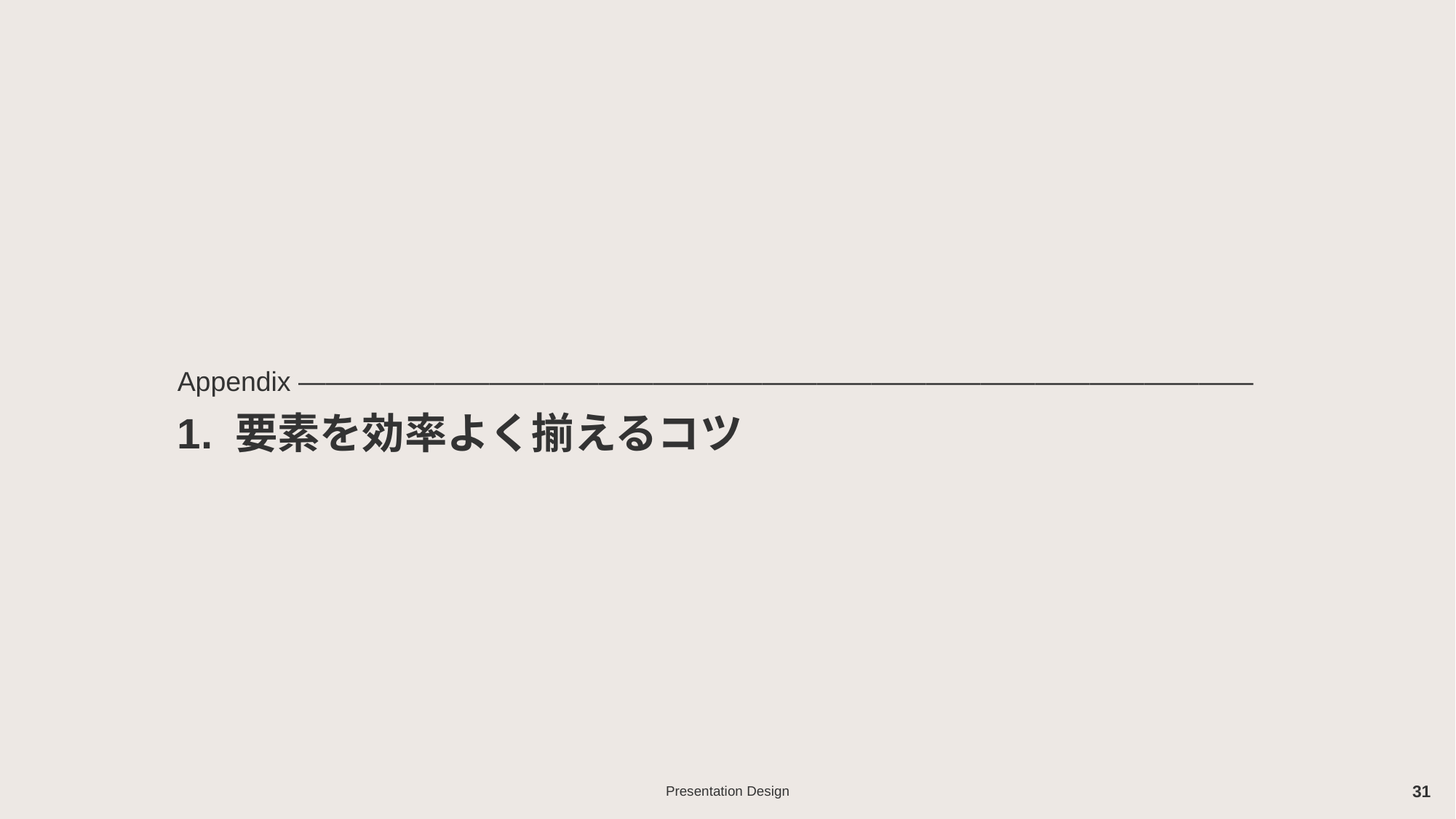

# Appendix ――――――――――――――――――――――――――――――――――― 1. 要素を効率よく揃えるコツ
Presentation Design
31